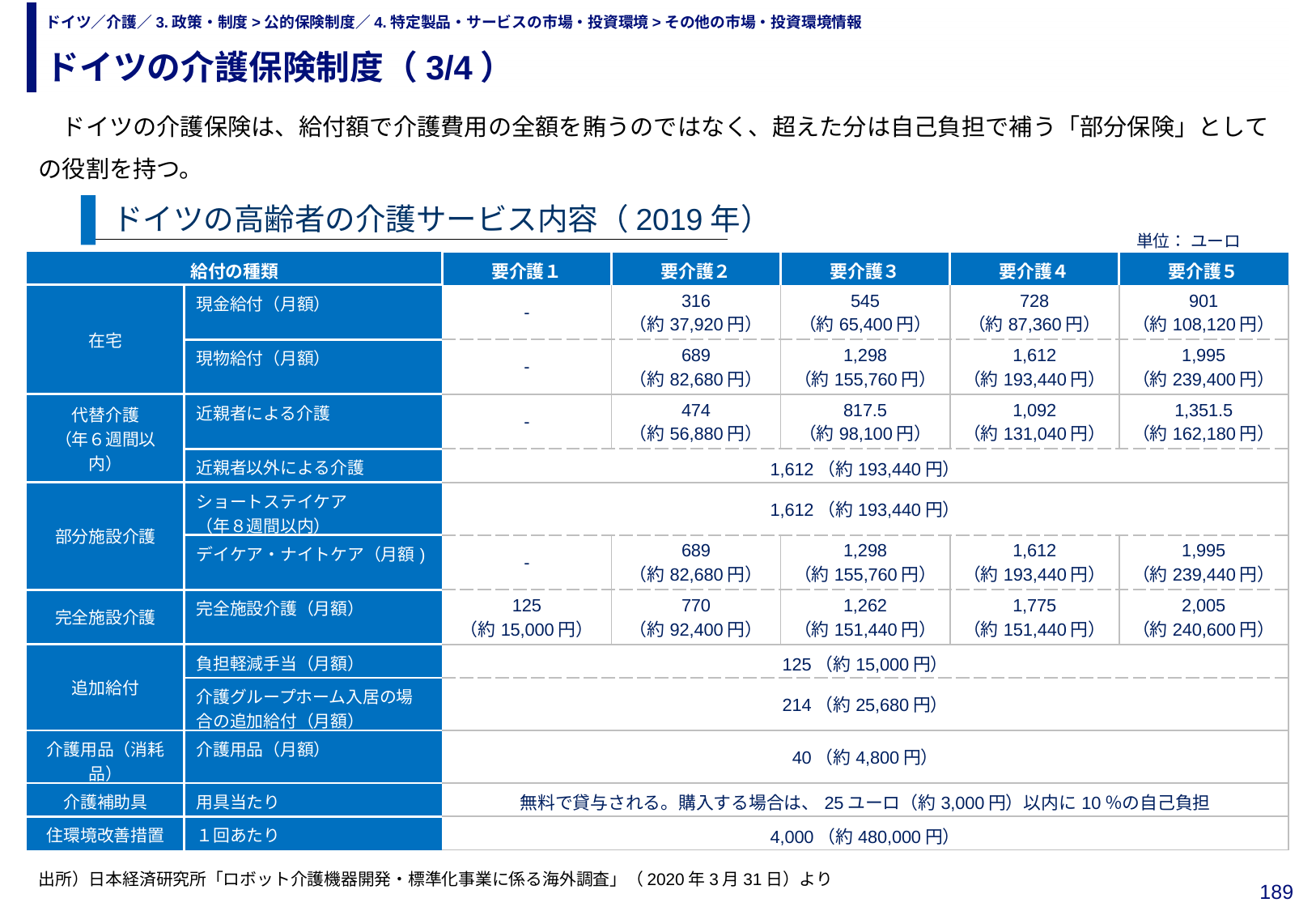

ドイツの介護保険制度（3/4）
# ドイツ／介護／3.政策・制度>公的保険制度／4.特定製品・サービスの市場・投資環境>その他の市場・投資環境情報
　ドイツの介護保険は、給付額で介護費用の全額を賄うのではなく、超えた分は自己負担で補う「部分保険」としての役割を持つ。
ドイツの高齢者の介護サービス内容（2019年）

単位： ユーロ
| 給付の種類 |  | 要介護１ | 要介護２ | 要介護３ | 要介護４ | 要介護５ |
| --- | --- | --- | --- | --- | --- | --- |
| 在宅 | 現金給付（月額） | - | 316 （約37,920円） | 545 （約65,400円） | 728 （約87,360円） | 901 （約108,120円） |
|  | 現物給付（月額） | - | 689 （約82,680円） | 1,298 （約155,760円） | 1,612 （約193,440円） | 1,995 （約239,400円） |
| 代替介護 （年６週間以内） | 近親者による介護 | - | 474 （約56,880円） | 817.5 （約98,100円） | 1,092 （約131,040円） | 1,351.5 （約162,180円） |
|  | 近親者以外による介護 | 1,612（約193,440円） |  |  |  |  |
| 部分施設介護 | ショートステイケア （年８週間以内） | 1,612（約193,440円） |  |  |  |  |
|  | デイケア・ナイトケア（月額) | - | 689 （約82,680円） | 1,298 （約155,760円） | 1,612 （約193,440円） | 1,995 （約239,440円） |
| 完全施設介護 | 完全施設介護（月額） | 125 （約15,000円） | 770 （約92,400円） | 1,262 （約151,440円） | 1,775 （約151,440円） | 2,005 （約240,600円） |
| 追加給付 | 負担軽減手当（月額） | 125（約15,000円） |  |  |  |  |
|  | 介護グループホーム入居の場合の追加給付（月額） | 214（約25,680円） |  |  |  |  |
| 介護用品（消耗品） | 介護用品（月額） | 40（約4,800円） |  |  |  |  |
| 介護補助具 | 用具当たり | 無料で貸与される。購入する場合は、25ユーロ（約3,000円）以内に10％の自己負担 |  |  |  |  |
| 住環境改善措置 | １回あたり | 4,000（約480,000円） |  |  |  |  |
出所）日本経済研究所「ロボット介護機器開発・標準化事業に係る海外調査」（2020年3月31日）より